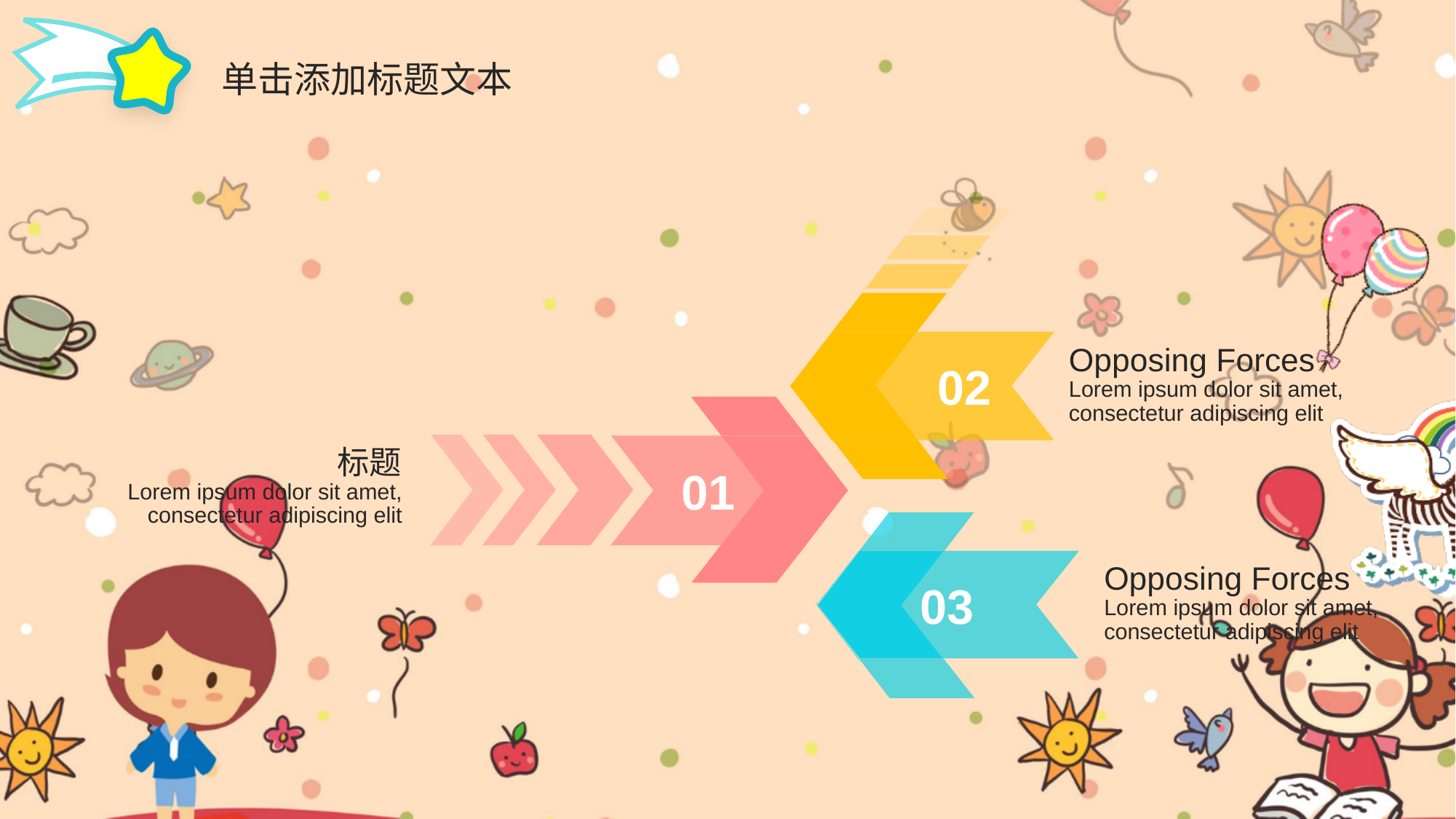

单击添加标题文本

02

Opposing Forces
Lorem ipsum dolor sit amet, consectetur adipiscing elit

01

标题
Lorem ipsum dolor sit amet, consectetur adipiscing elit

03

Opposing Forces
Lorem ipsum dolor sit amet, consectetur adipiscing elit